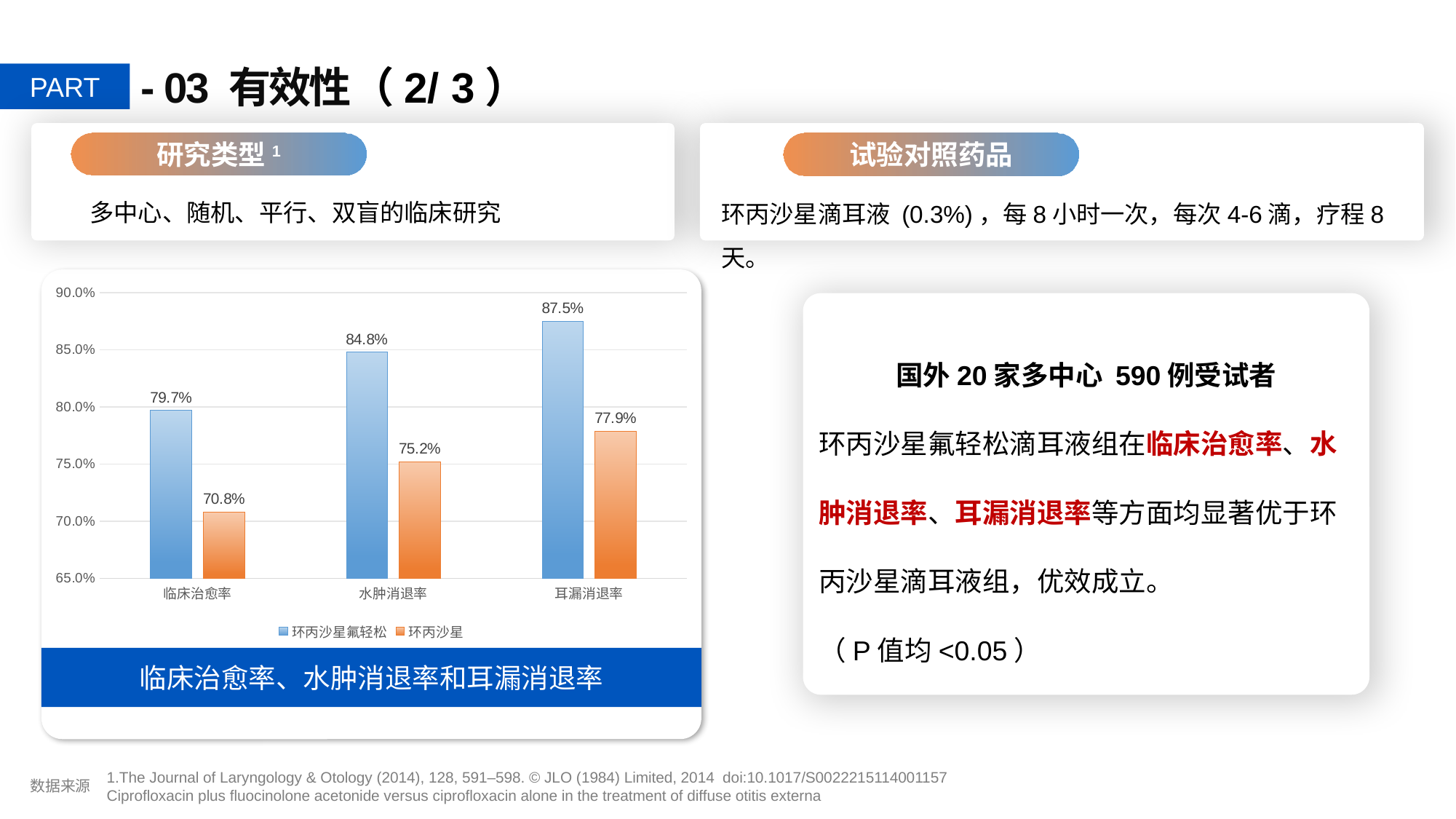

- 03 有效性（2/ 3）
PART

研究类型1
试验对照药品
多中心、随机、平行、双盲的临床研究
环丙沙星滴耳液 (0.3%)，每8小时一次，每次4-6滴，疗程8天。

### Chart

| Category | 环丙沙星氟轻松 | 环丙沙星 |
|---|---|---|
| 临床治愈率 | 0.797 | 0.708 |
| 水肿消退率 | 0.848 | 0.752 |
| 耳漏消退率 | 0.875 | 0.779 |
国外20家多中心 590例受试者
环丙沙星氟轻松滴耳液组在临床治愈率、水肿消退率、耳漏消退率等方面均显著优于环丙沙星滴耳液组，优效成立。
（P值均<0.05）
临床治愈率、水肿消退率和耳漏消退率
1.The Journal of Laryngology & Otology (2014), 128, 591–598. © JLO (1984) Limited, 2014  doi:10.1017/S0022215114001157
Ciprofloxacin plus fluocinolone acetonide versus ciprofloxacin alone in the treatment of diffuse otitis externa
数据来源